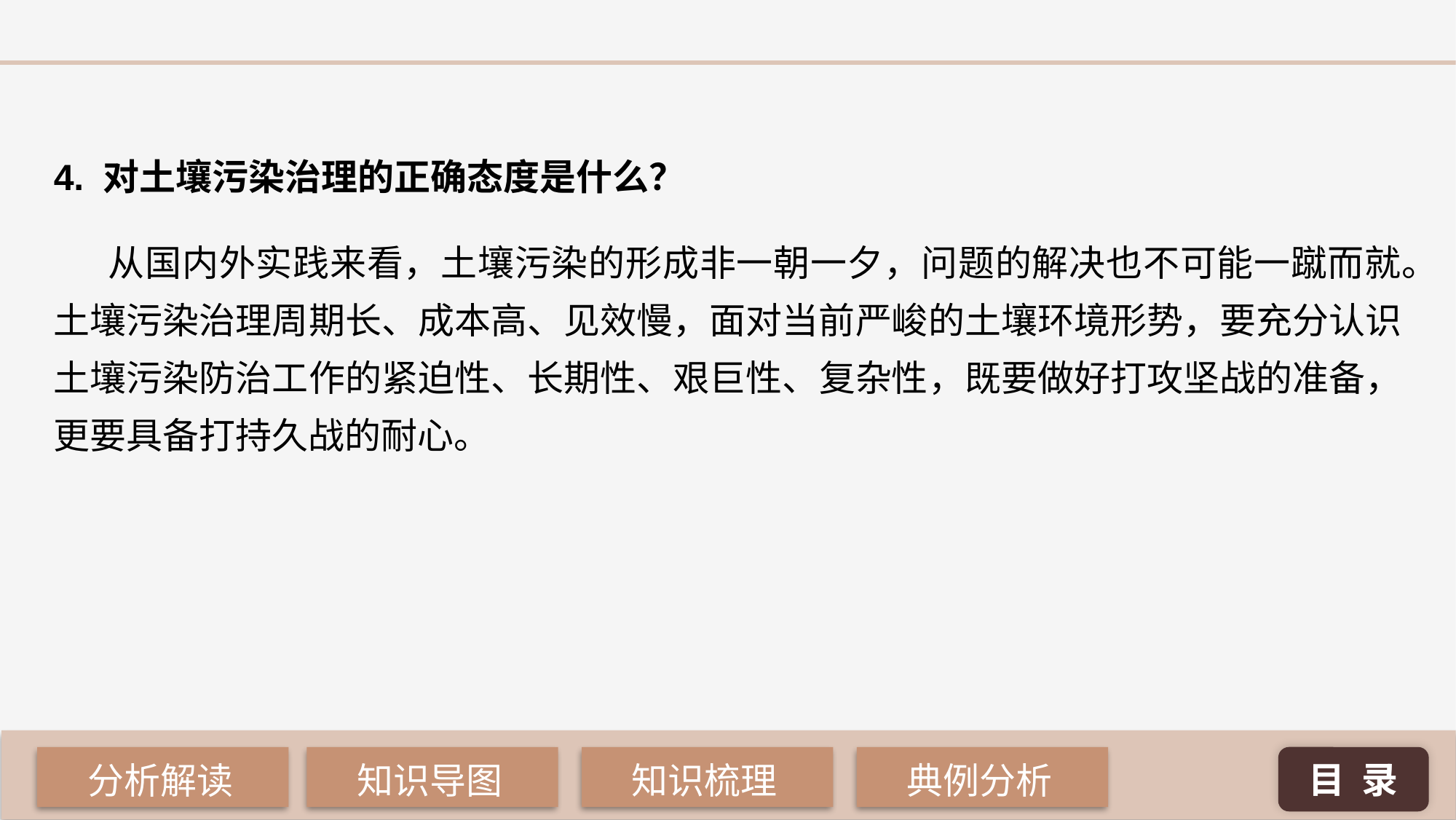

4. 对土壤污染治理的正确态度是什么？
从国内外实践来看，土壤污染的形成非一朝一夕，问题的解决也不可能一蹴而就。土壤污染治理周期长、成本高、见效慢，面对当前严峻的土壤环境形势，要充分认识土壤污染防治工作的紧迫性、长期性、艰巨性、复杂性，既要做好打攻坚战的准备，更要具备打持久战的耐心。